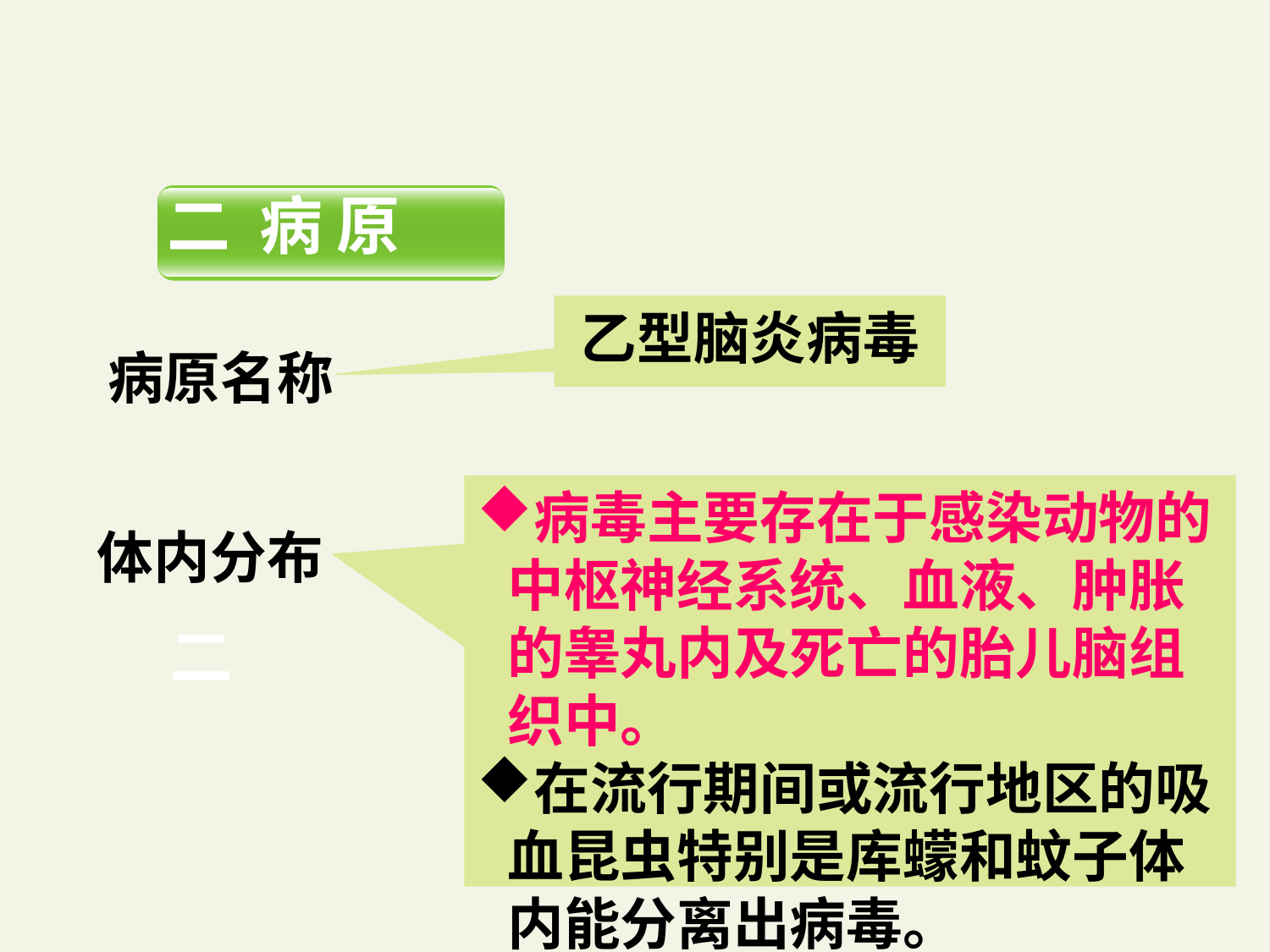

二  病 原

乙型脑炎病毒
病原名称
病毒主要存在于感染动物的中枢神经系统、血液、肿胀的睾丸内及死亡的胎儿脑组织中。
在流行期间或流行地区的吸血昆虫特别是库蠓和蚊子体内能分离出病毒。
体内分布
二